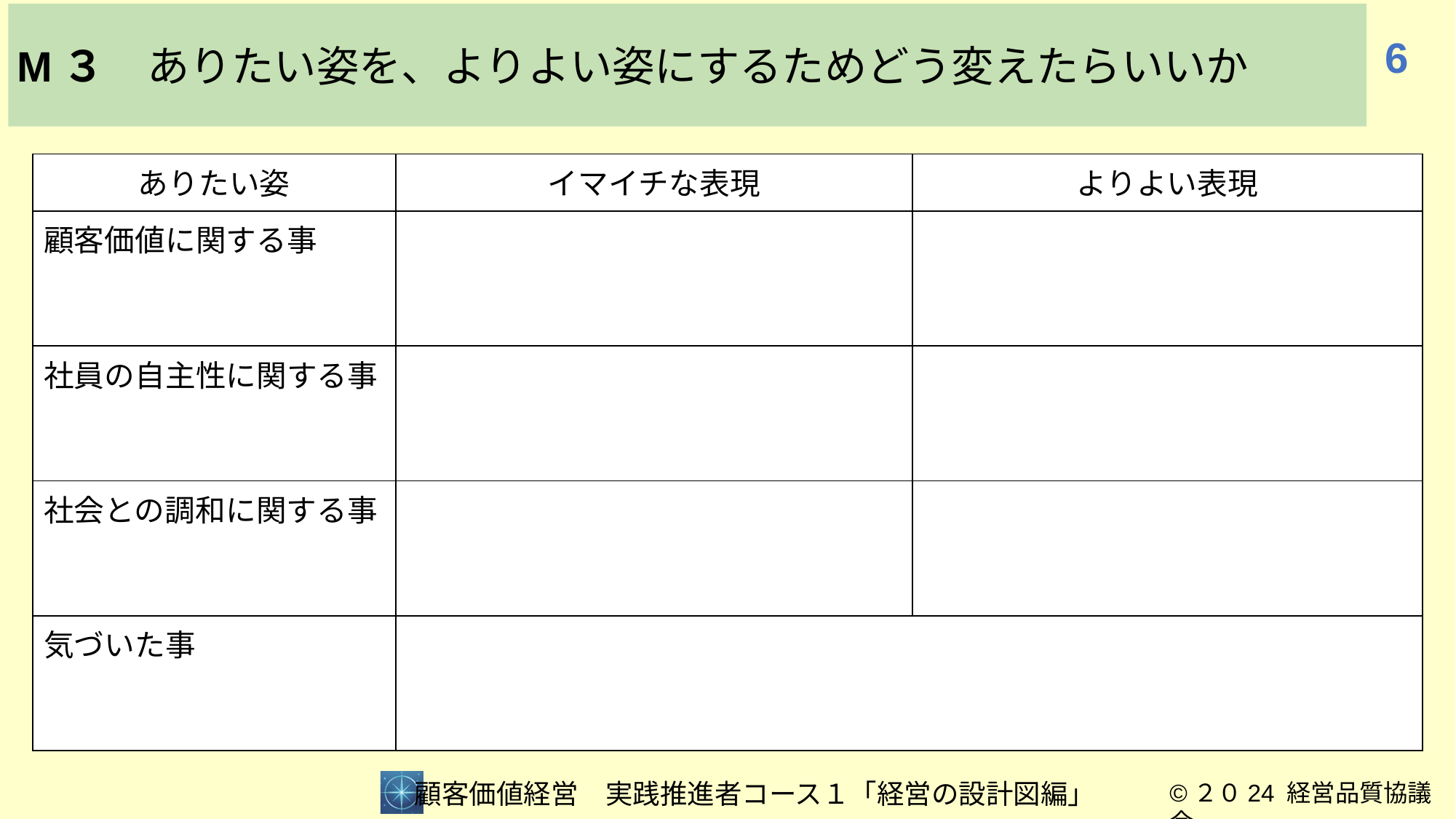

M３　ありたい姿を、よりよい姿にするためどう変えたらいいか
6
| ありたい姿 | イマイチな表現 | よりよい表現 |
| --- | --- | --- |
| 顧客価値に関する事 |  |  |
| 社員の自主性に関する事 |  |  |
| 社会との調和に関する事 |  |  |
| 気づいた事 |  |  |
　　顧客価値経営　実践推進者コース１「経営の設計図編」